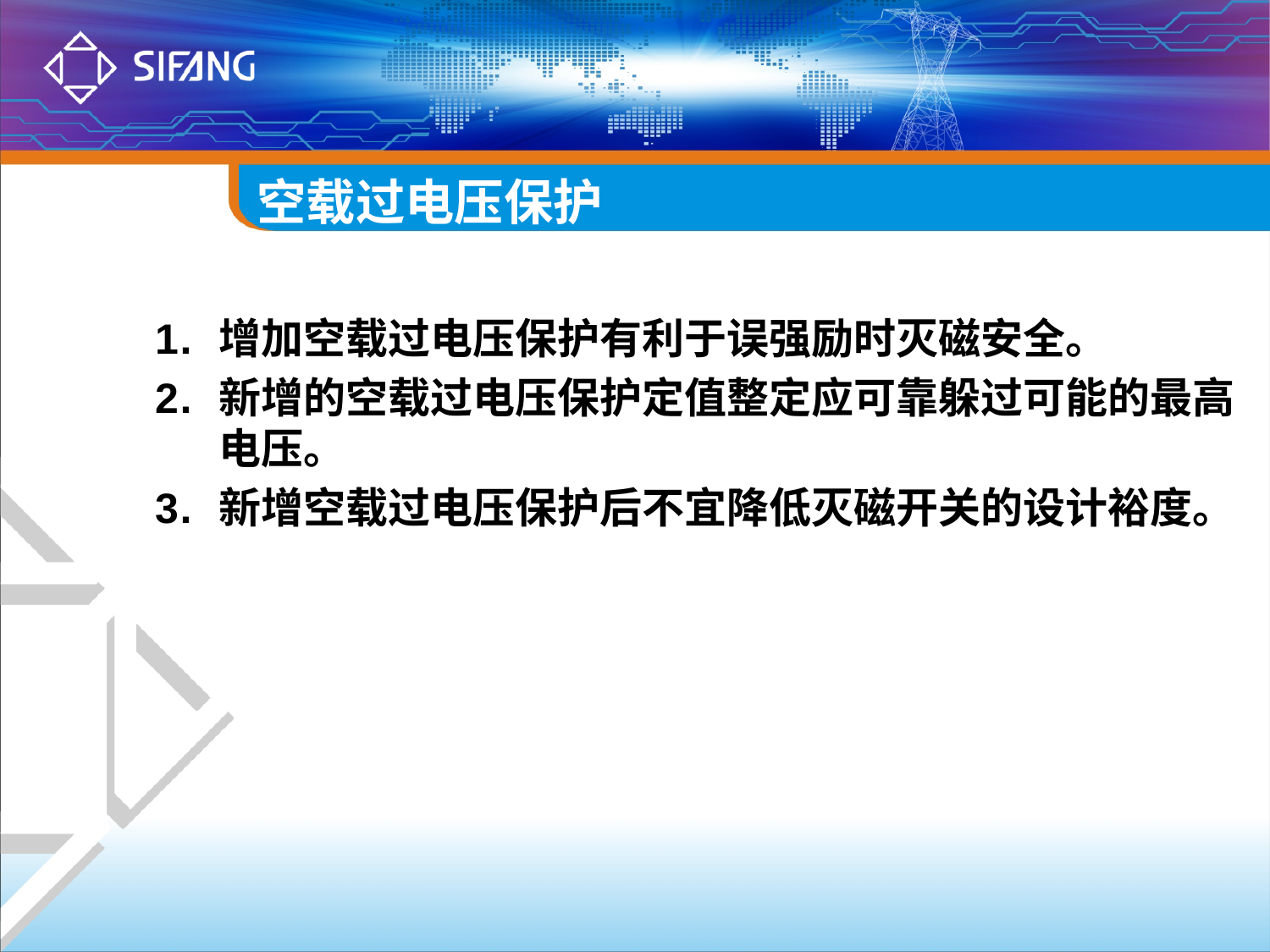

空载过电压保护
增加空载过电压保护有利于误强励时灭磁安全。
新增的空载过电压保护定值整定应可靠躲过可能的最高电压。
新增空载过电压保护后不宜降低灭磁开关的设计裕度。